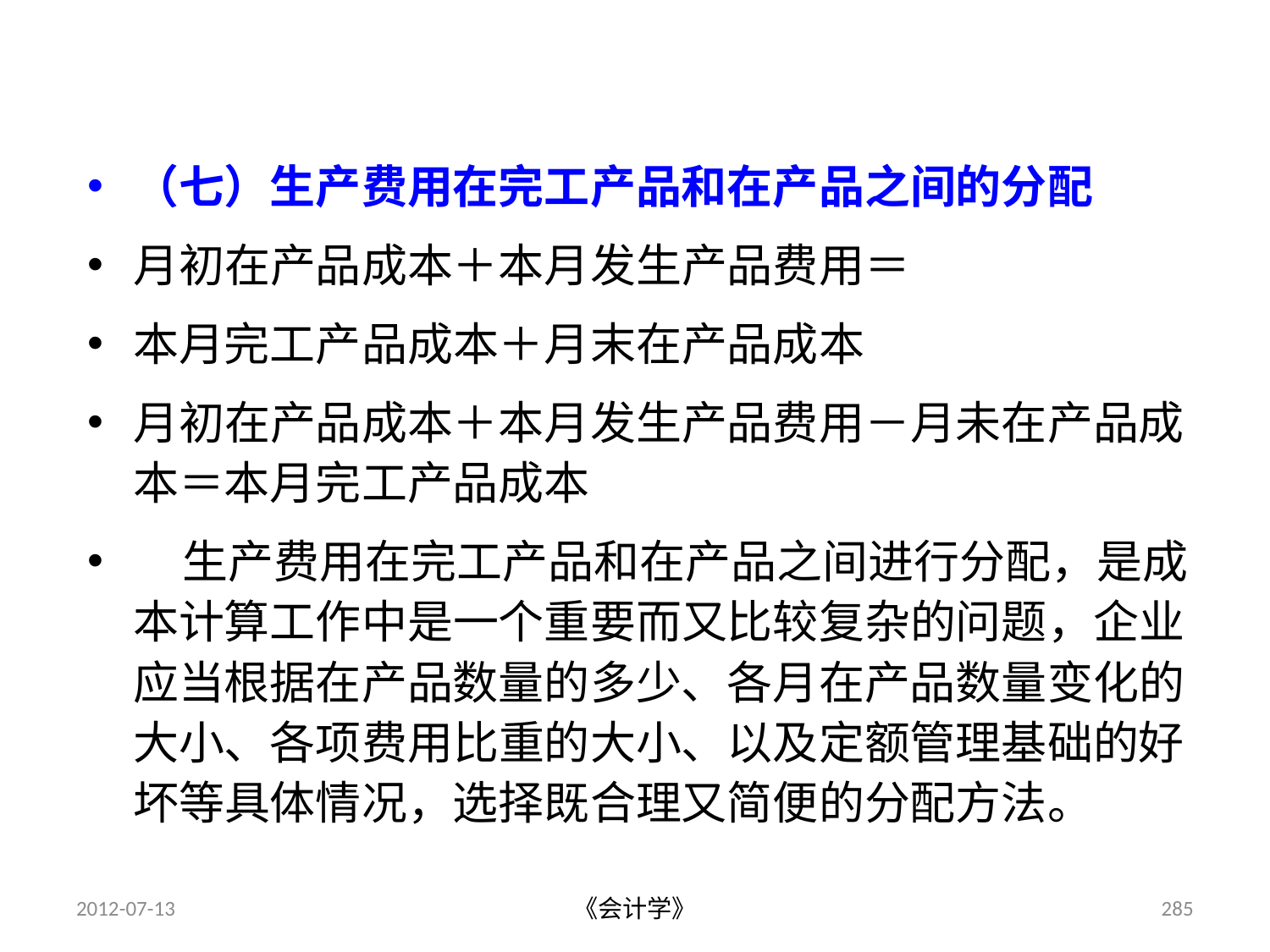

（七）生产费用在完工产品和在产品之间的分配
月初在产品成本＋本月发生产品费用＝
本月完工产品成本＋月末在产品成本
月初在产品成本＋本月发生产品费用－月未在产品成本＝本月完工产品成本
    生产费用在完工产品和在产品之间进行分配，是成本计算工作中是一个重要而又比较复杂的问题，企业应当根据在产品数量的多少、各月在产品数量变化的大小、各项费用比重的大小、以及定额管理基础的好坏等具体情况，选择既合理又简便的分配方法。
2012-07-13
《会计学》
285